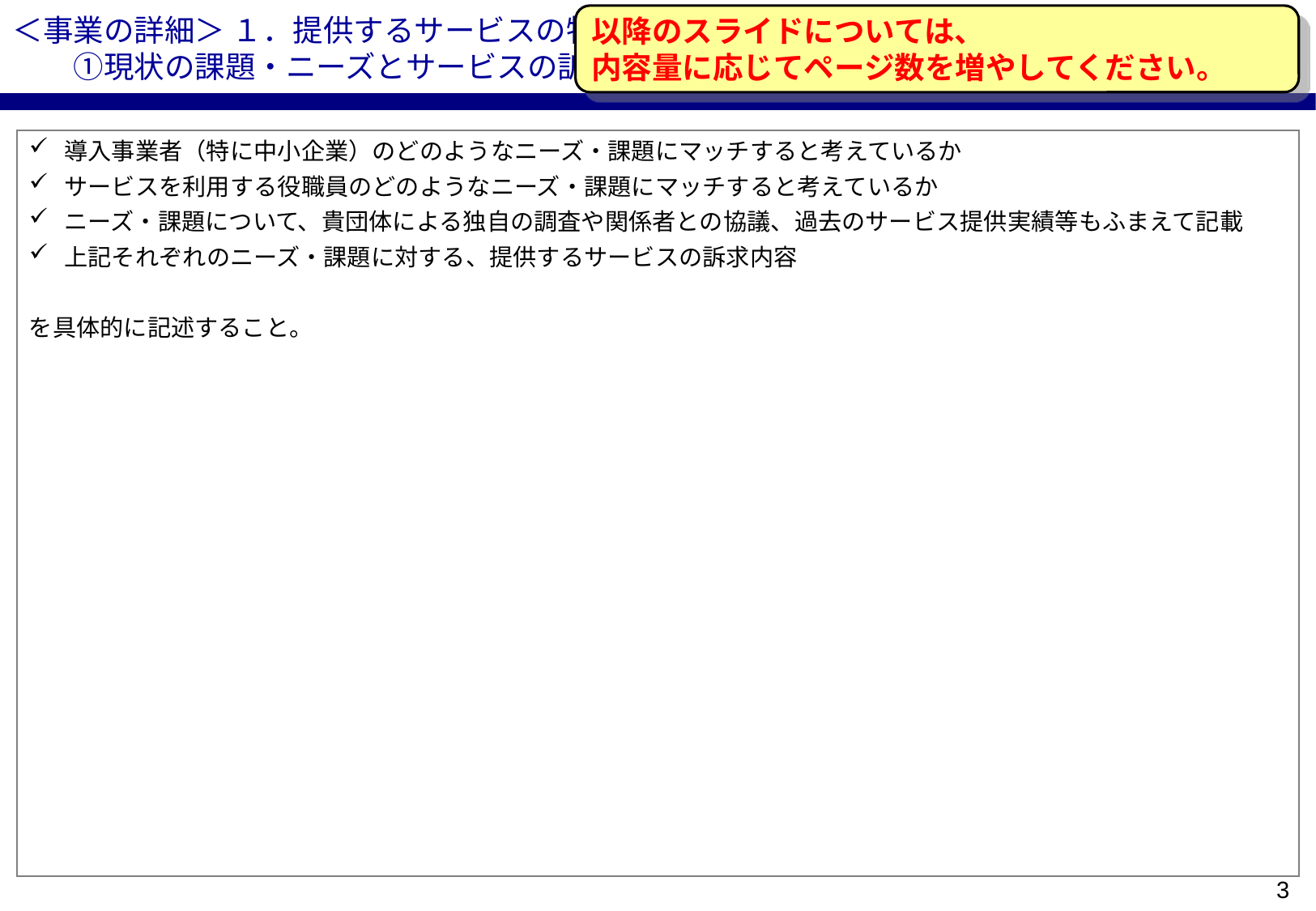

以降のスライドについては、
内容量に応じてページ数を増やしてください。
＜事業の詳細＞ １．提供するサービスの特徴・期待される効果
　　①現状の課題・ニーズとサービスの訴求力
導入事業者（特に中小企業）のどのようなニーズ・課題にマッチすると考えているか
サービスを利用する役職員のどのようなニーズ・課題にマッチすると考えているか
ニーズ・課題について、貴団体による独自の調査や関係者との協議、過去のサービス提供実績等もふまえて記載
上記それぞれのニーズ・課題に対する、提供するサービスの訴求内容

を具体的に記述すること。